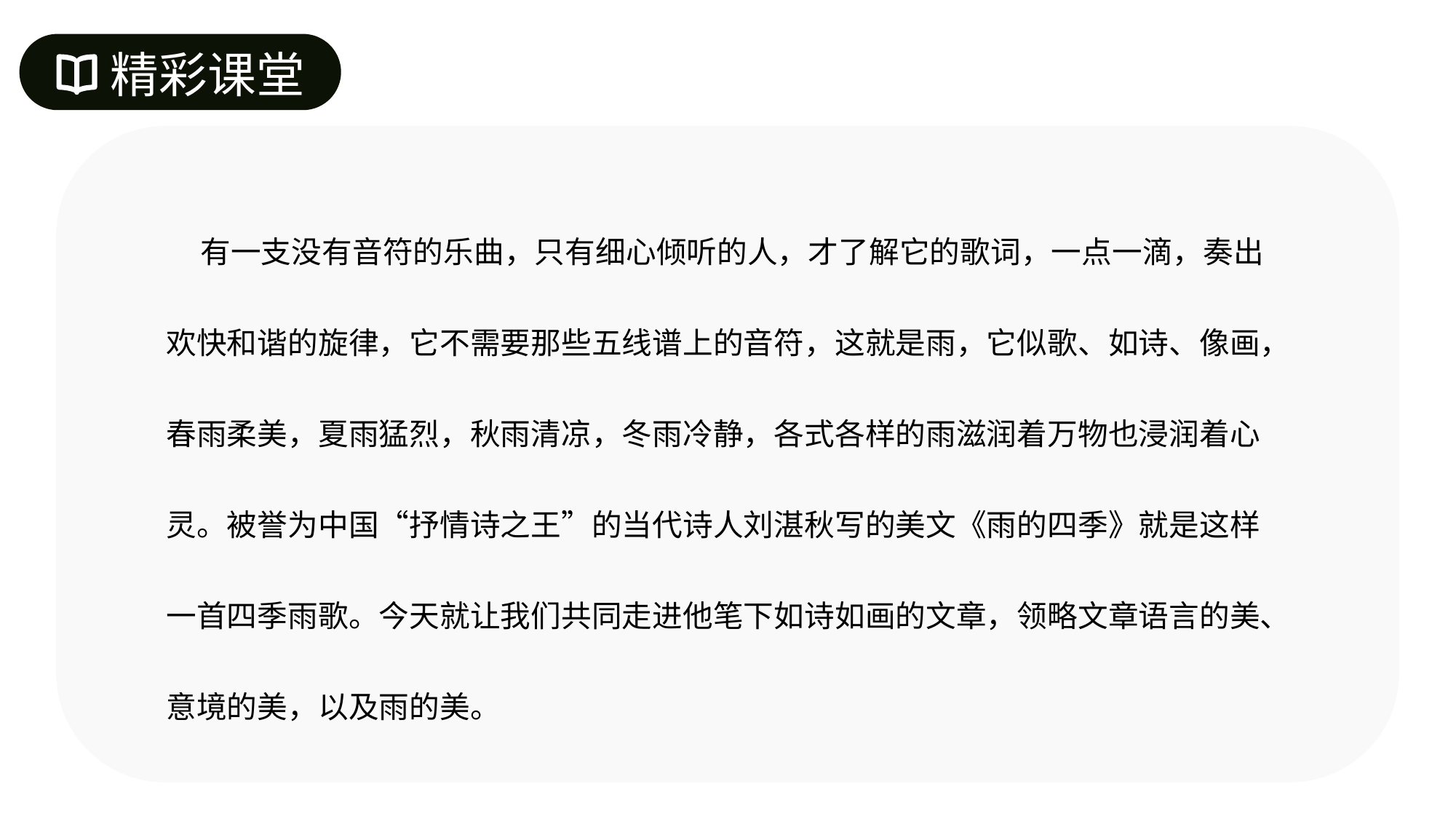

精彩课堂

    有一支没有音符的乐曲，只有细心倾听的人，才了解它的歌词，一点一滴，奏出欢快和谐的旋律，它不需要那些五线谱上的音符，这就是雨，它似歌、如诗、像画，春雨柔美，夏雨猛烈，秋雨清凉，冬雨冷静，各式各样的雨滋润着万物也浸润着心灵。被誉为中国“抒情诗之王”的当代诗人刘湛秋写的美文《雨的四季》就是这样一首四季雨歌。今天就让我们共同走进他笔下如诗如画的文章，领略文章语言的美、意境的美，以及雨的美。